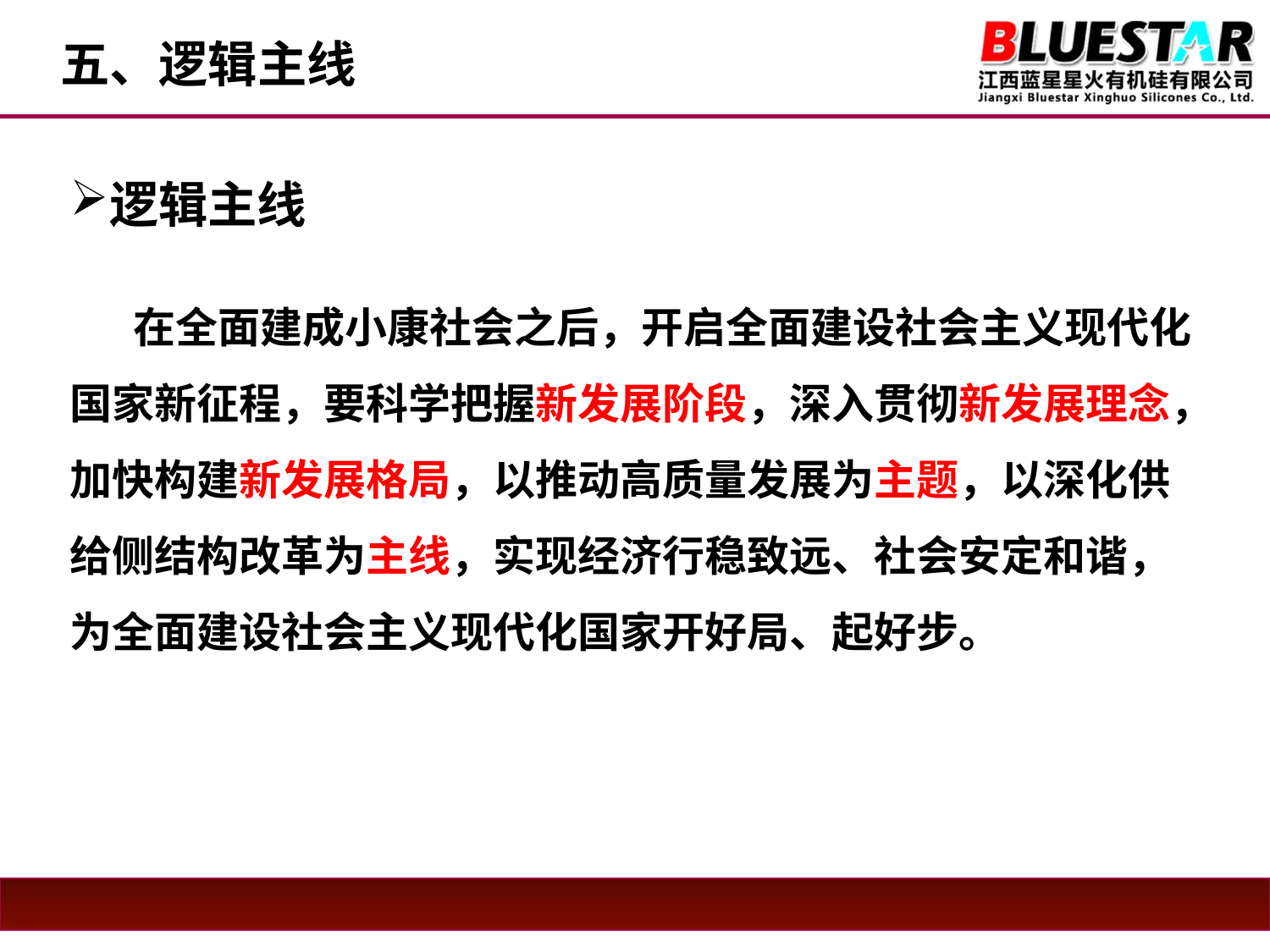

五、逻辑主线
逻辑主线

在全面建成小康社会之后，开启全面建设社会主义现代化国家新征程，要科学把握新发展阶段，深入贯彻新发展理念，加快构建新发展格局，以推动高质量发展为主题，以深化供给侧结构改革为主线，实现经济行稳致远、社会安定和谐，为全面建设社会主义现代化国家开好局、起好步。